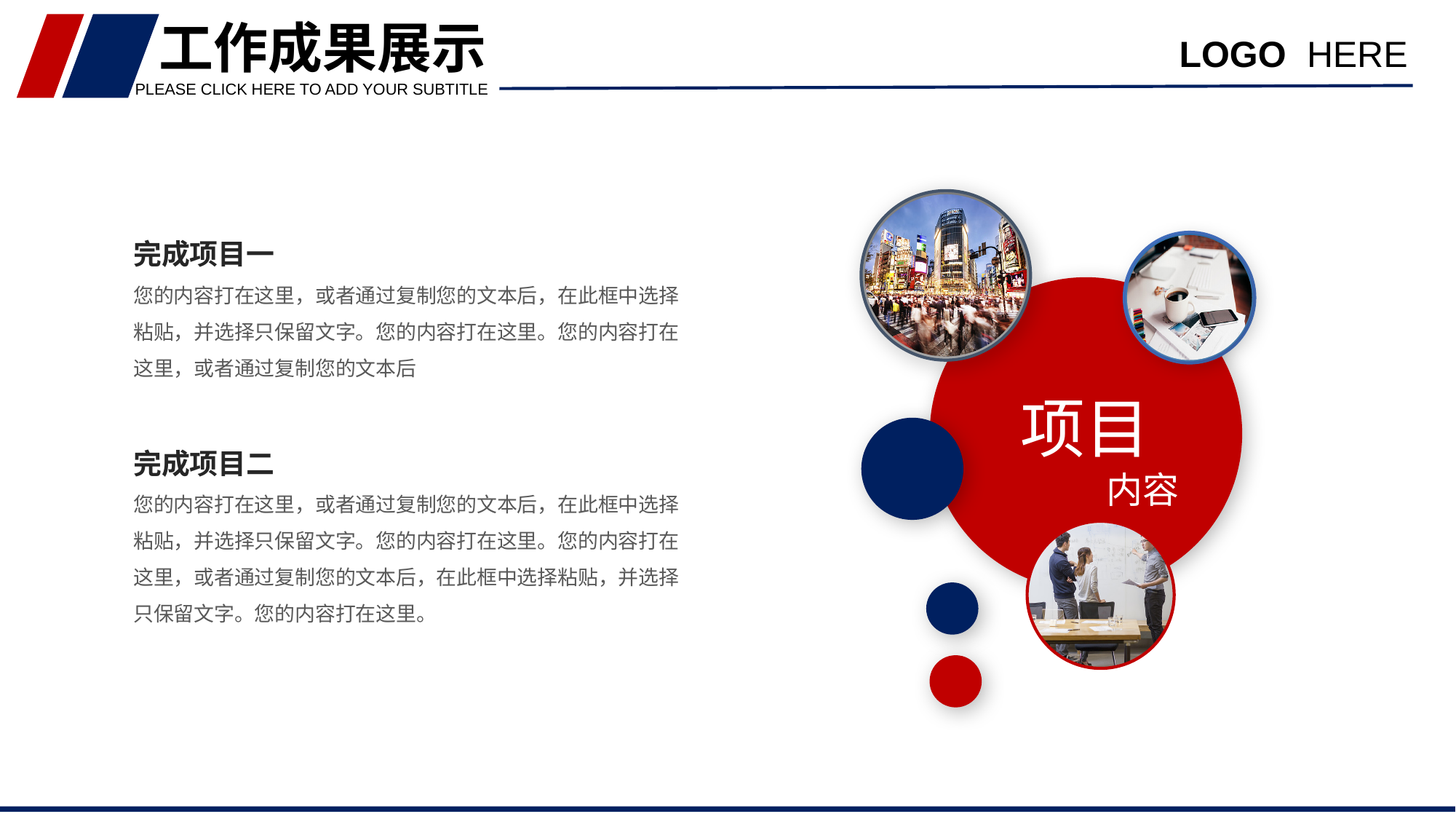

工作成果展示

LOGO  HERE
PLEASE CLICK HERE TO ADD YOUR SUBTITLE

完成项目一
您的内容打在这里，或者通过复制您的文本后，在此框中选择粘贴，并选择只保留文字。您的内容打在这里。您的内容打在这里，或者通过复制您的文本后

项目
内容

完成项目二
您的内容打在这里，或者通过复制您的文本后，在此框中选择粘贴，并选择只保留文字。您的内容打在这里。您的内容打在这里，或者通过复制您的文本后，在此框中选择粘贴，并选择只保留文字。您的内容打在这里。